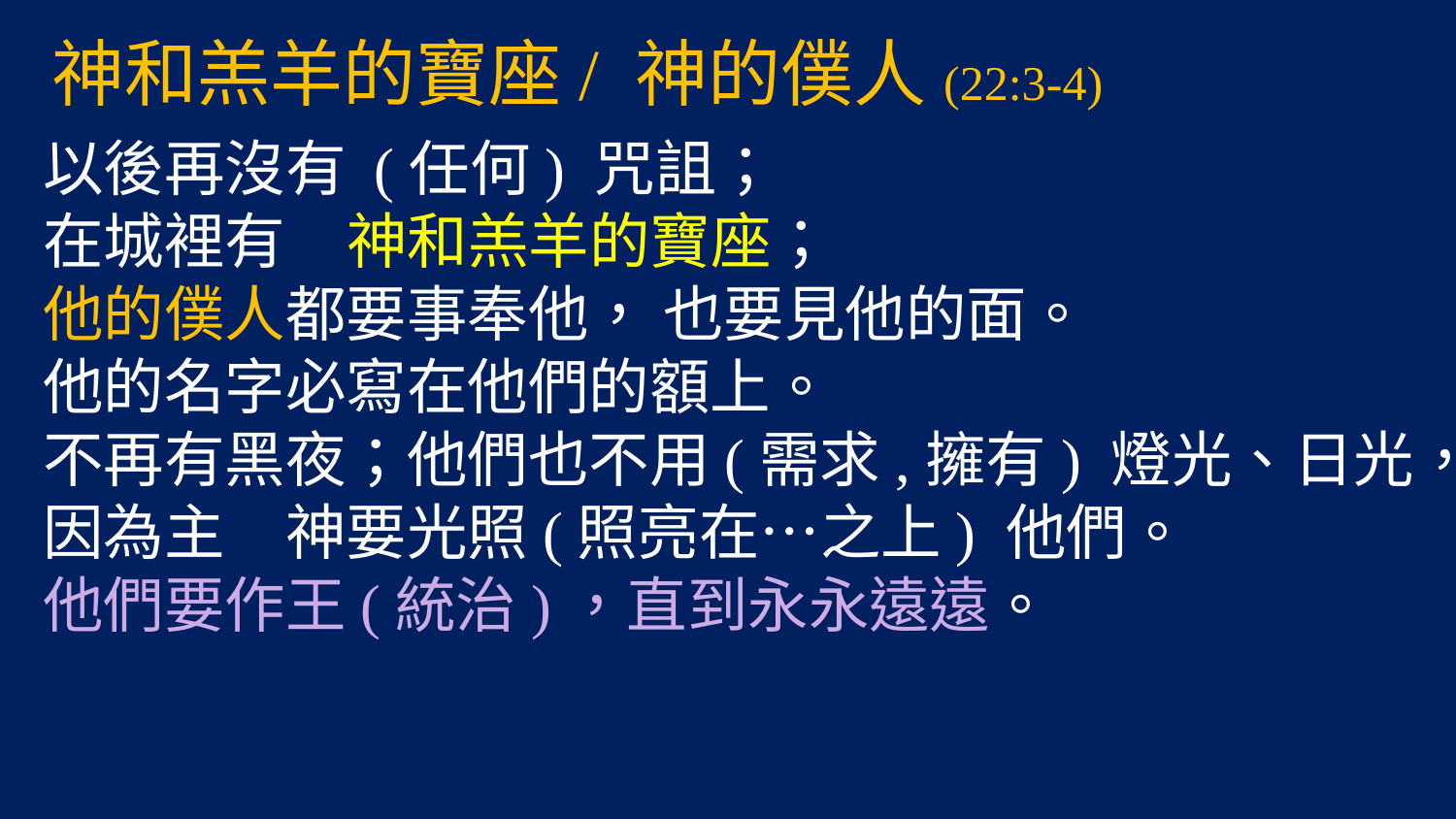

# 神和羔羊的寶座/ 神的僕人(22:3-4)
以後再沒有 (任何) 咒詛；
在城裡有　神和羔羊的寶座；
他的僕人都要事奉他， 也要見他的面。
他的名字必寫在他們的額上。
不再有黑夜；他們也不用(需求,擁有) 燈光、日光，因為主　神要光照(照亮在…之上) 他們。
他們要作王(統治)，直到永永遠遠。